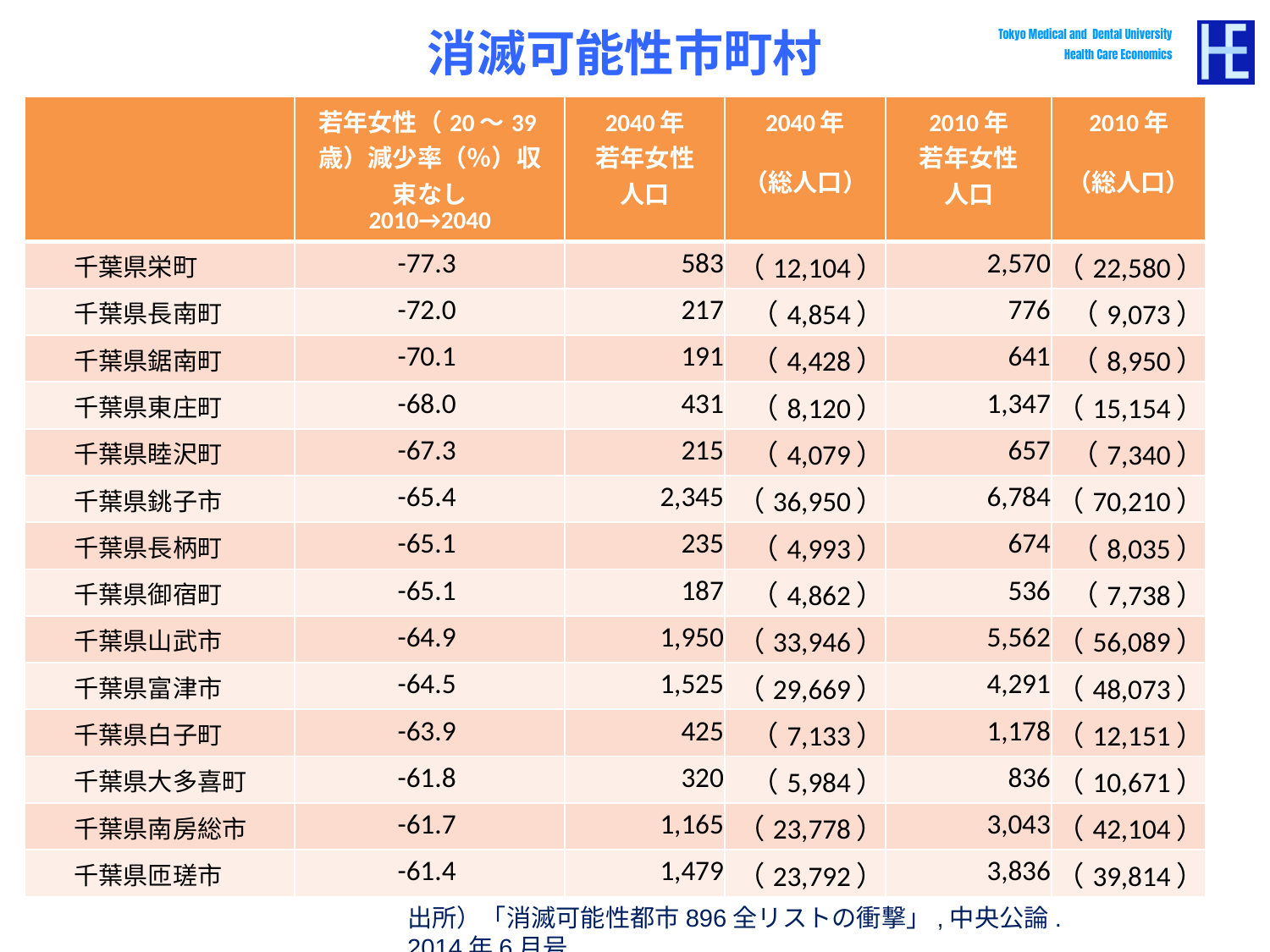

消滅可能性市町村
|  | 若年女性（20～39歳）減少率（％）収束なし 2010→2040 | 2040年 若年女性 人口 | 2040年 （総人口） | 2010年 若年女性 人口 | 2010年 （総人口） |
| --- | --- | --- | --- | --- | --- |
| 千葉県栄町 | -77.3 | 583 | （12,104） | 2,570 | （22,580） |
| 千葉県長南町 | -72.0 | 217 | （4,854） | 776 | （9,073） |
| 千葉県鋸南町 | -70.1 | 191 | （4,428） | 641 | （8,950） |
| 千葉県東庄町 | -68.0 | 431 | （8,120） | 1,347 | （15,154） |
| 千葉県睦沢町 | -67.3 | 215 | （4,079） | 657 | （7,340） |
| 千葉県銚子市 | -65.4 | 2,345 | （36,950） | 6,784 | （70,210） |
| 千葉県長柄町 | -65.1 | 235 | （4,993） | 674 | （8,035） |
| 千葉県御宿町 | -65.1 | 187 | （4,862） | 536 | （7,738） |
| 千葉県山武市 | -64.9 | 1,950 | （33,946） | 5,562 | （56,089） |
| 千葉県富津市 | -64.5 | 1,525 | （29,669） | 4,291 | （48,073） |
| 千葉県白子町 | -63.9 | 425 | （7,133） | 1,178 | （12,151） |
| 千葉県大多喜町 | -61.8 | 320 | （5,984） | 836 | （10,671） |
| 千葉県南房総市 | -61.7 | 1,165 | （23,778） | 3,043 | （42,104） |
| 千葉県匝瑳市 | -61.4 | 1,479 | （23,792） | 3,836 | （39,814） |
出所）「消滅可能性都市896全リストの衝撃」,中央公論.　2014年6月号.